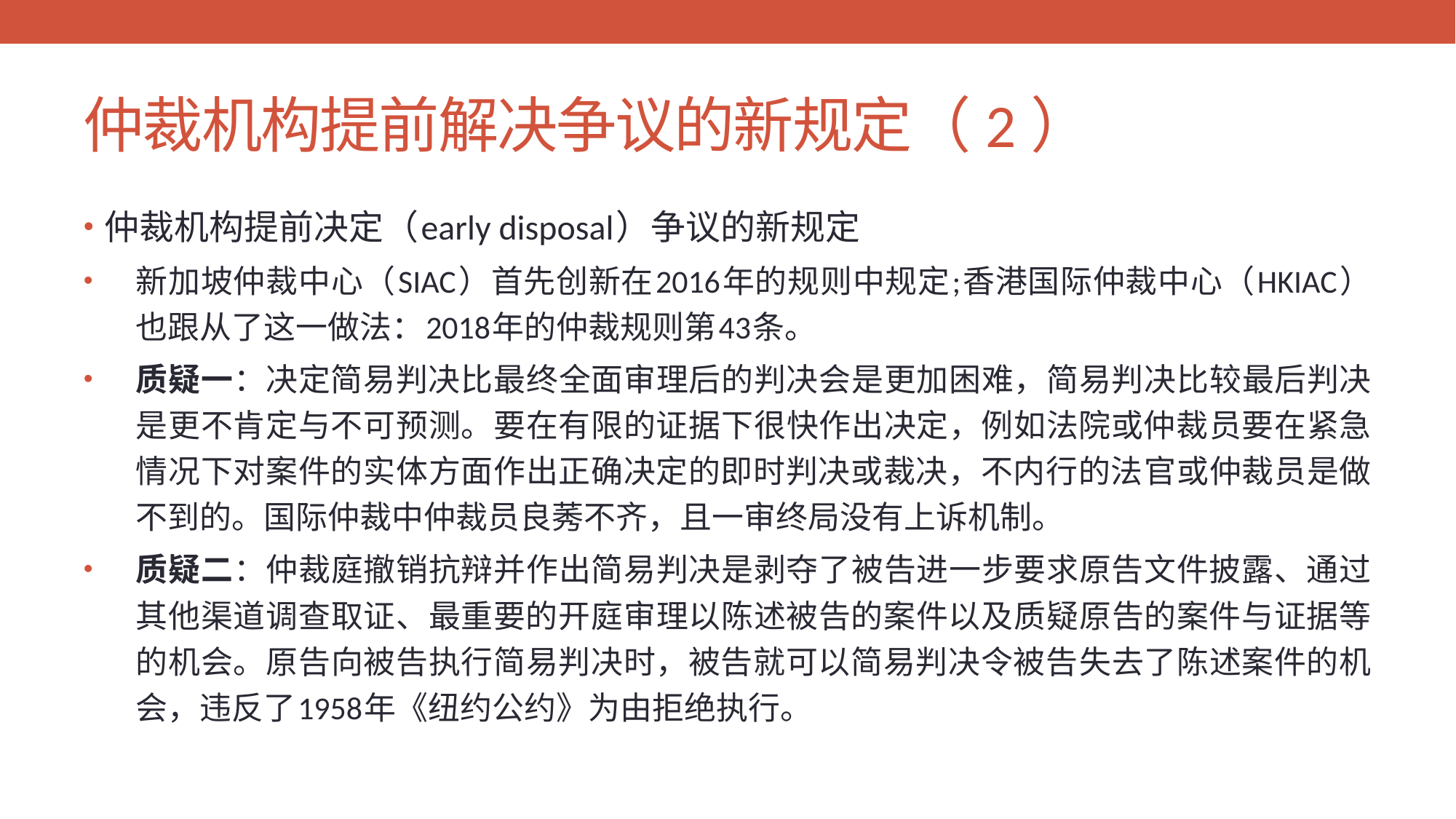

# 仲裁机构提前解决争议的新规定（2）
仲裁机构提前决定（early disposal）争议的新规定
新加坡仲裁中心（SIAC）首先创新在2016年的规则中规定;香港国际仲裁中心（HKIAC）也跟从了这一做法：2018年的仲裁规则第43条。
质疑一：决定简易判决比最终全面审理后的判决会是更加困难，简易判决比较最后判决是更不肯定与不可预测。要在有限的证据下很快作出决定，例如法院或仲裁员要在紧急情况下对案件的实体方面作出正确决定的即时判决或裁决，不内行的法官或仲裁员是做不到的。国际仲裁中仲裁员良莠不齐，且一审终局没有上诉机制。
质疑二：仲裁庭撤销抗辩并作出简易判决是剥夺了被告进一步要求原告文件披露、通过其他渠道调查取证、最重要的开庭审理以陈述被告的案件以及质疑原告的案件与证据等的机会。原告向被告执行简易判决时，被告就可以简易判决令被告失去了陈述案件的机会，违反了1958年《纽约公约》为由拒绝执行。